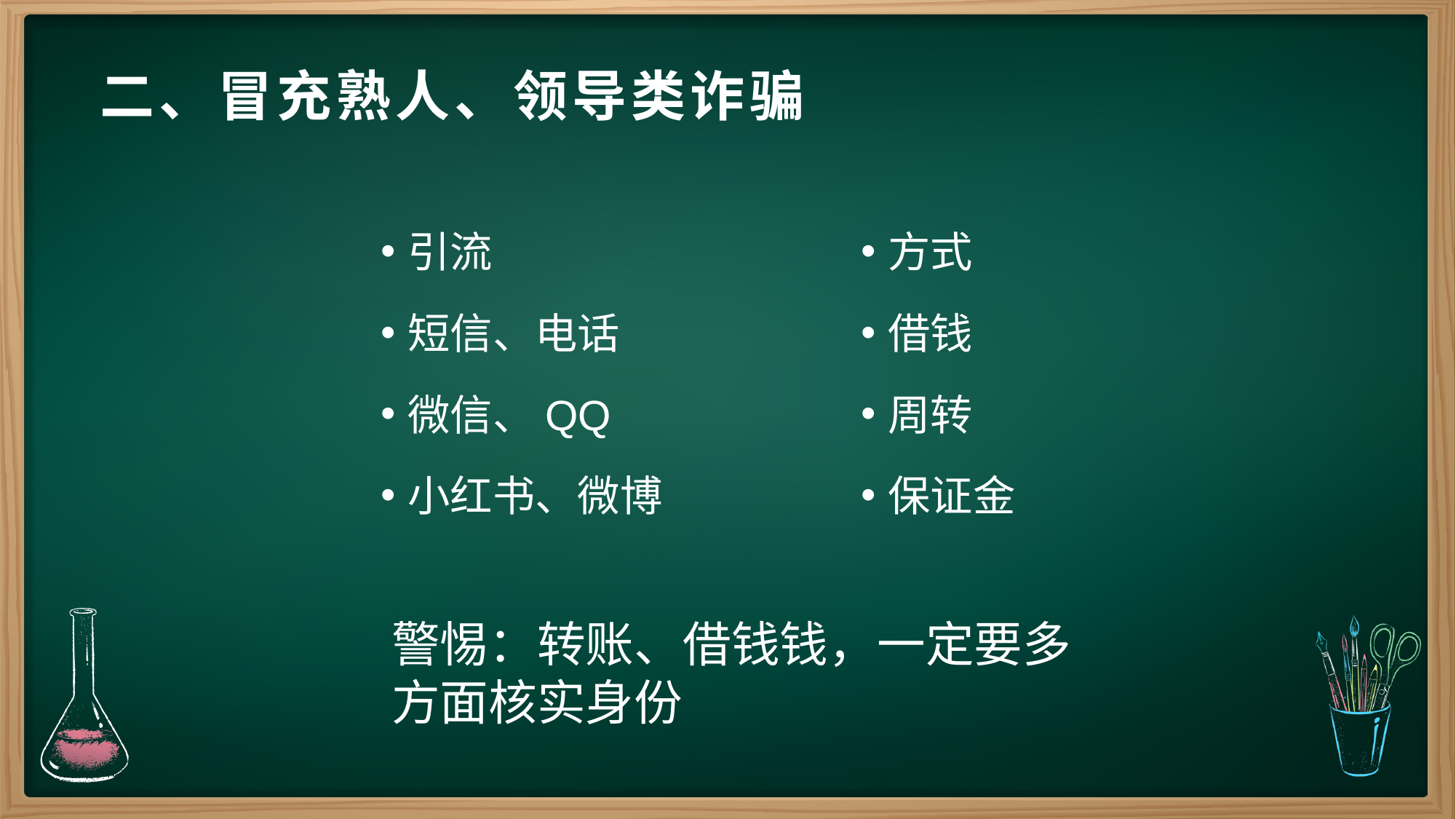

# 二、冒充熟人、领导类诈骗
引流
短信、电话
微信、QQ
小红书、微博
方式
借钱
周转
保证金
警惕：转账、借钱钱，一定要多方面核实身份